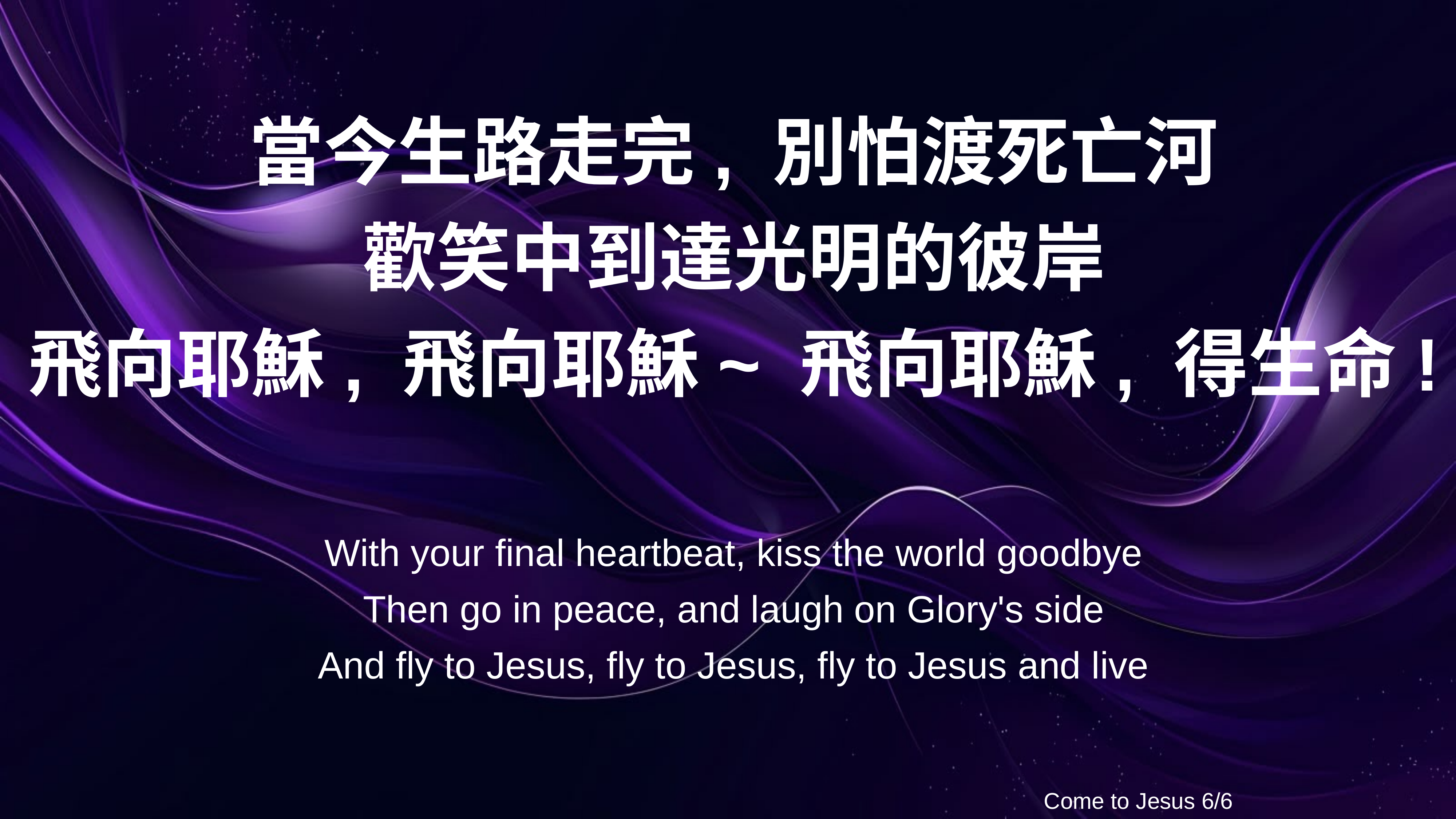

當今生路走完, 別怕渡死亡河
歡笑中到達光明的彼岸
飛向耶穌, 飛向耶穌~ 飛向耶穌, 得生命!

With your final heartbeat, kiss the world goodbye
Then go in peace, and laugh on Glory's side
And fly to Jesus, fly to Jesus, fly to Jesus and live
Come to Jesus 6/6